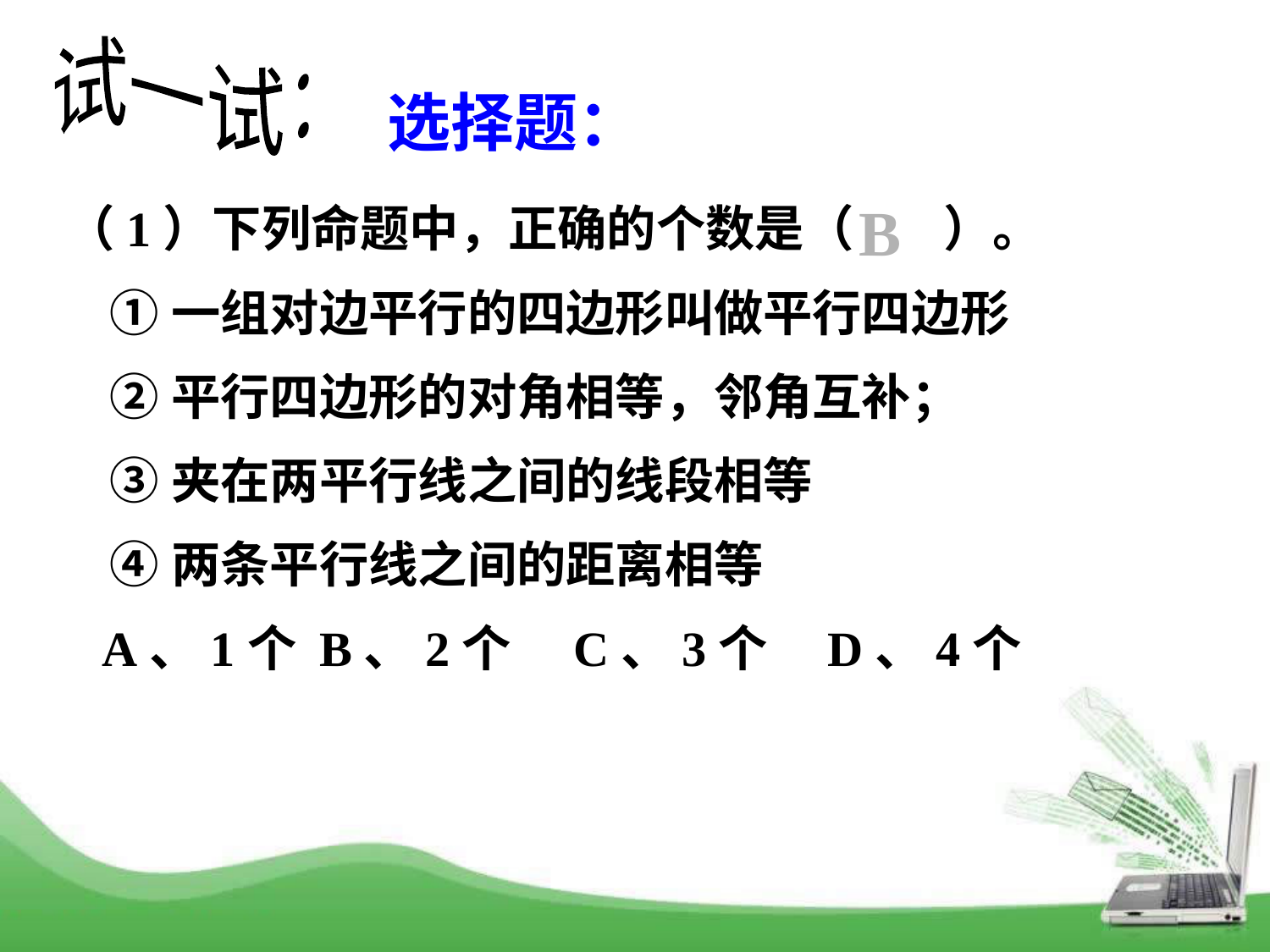

试一试：
选择题：
B
（1）下列命题中，正确的个数是（        ）。
    ①一组对边平行的四边形叫做平行四边形
    ②平行四边形的对角相等，邻角互补；
    ③夹在两平行线之间的线段相等
    ④两条平行线之间的距离相等
   A、1个	B、2个	C、3个	D、4个